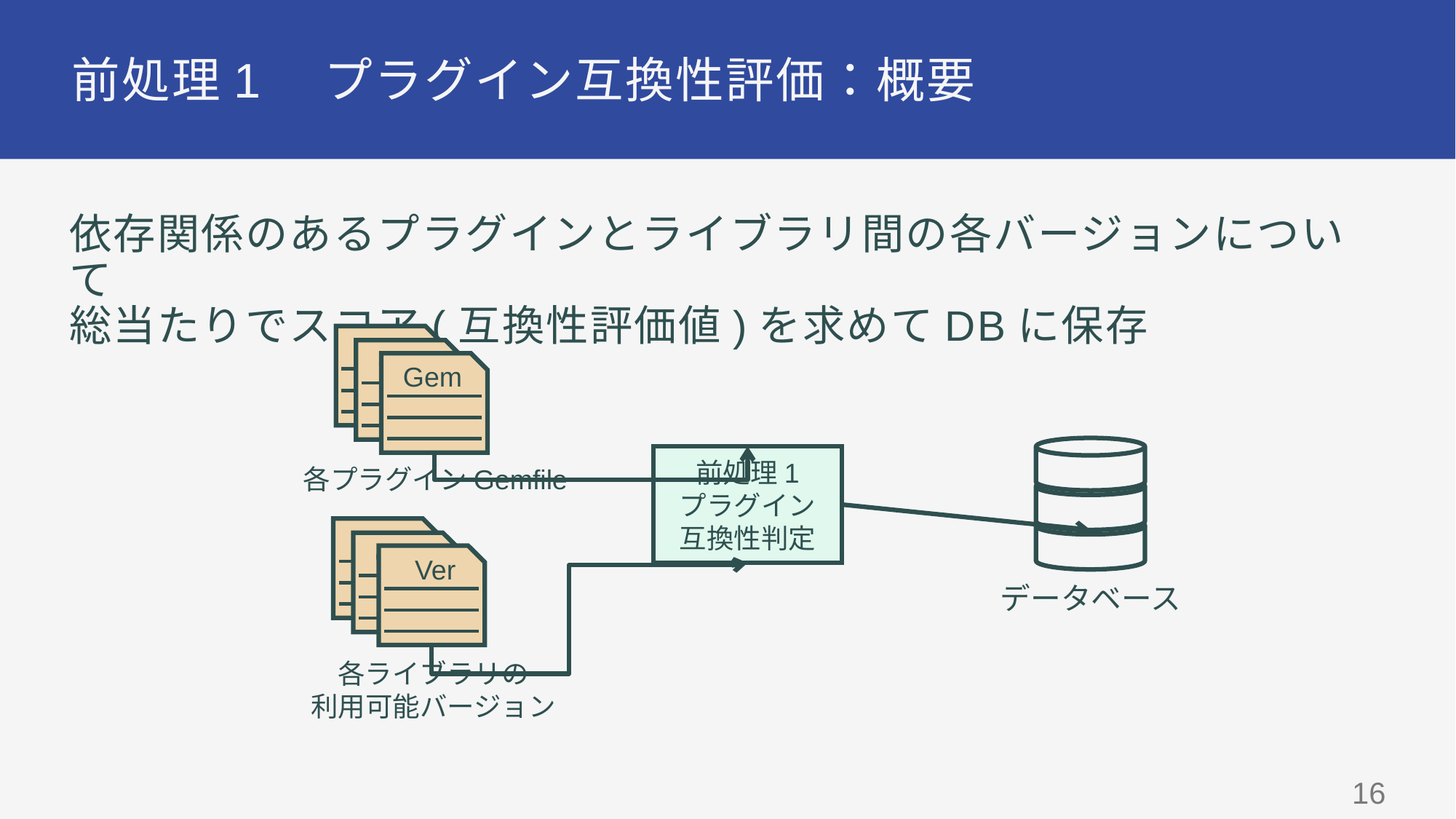

# 前処理1　プラグイン互換性評価：概要
依存関係のあるプラグインとライブラリ間の各バージョンについて
総当たりでスコア(互換性評価値)を求めてDBに保存

Gem

Gem

Gem

前処理1
プラグイン
互換性判定
各プラグインGemfile

Gem

Gem

Ver
データベース
各ライブラリの
利用可能バージョン
16